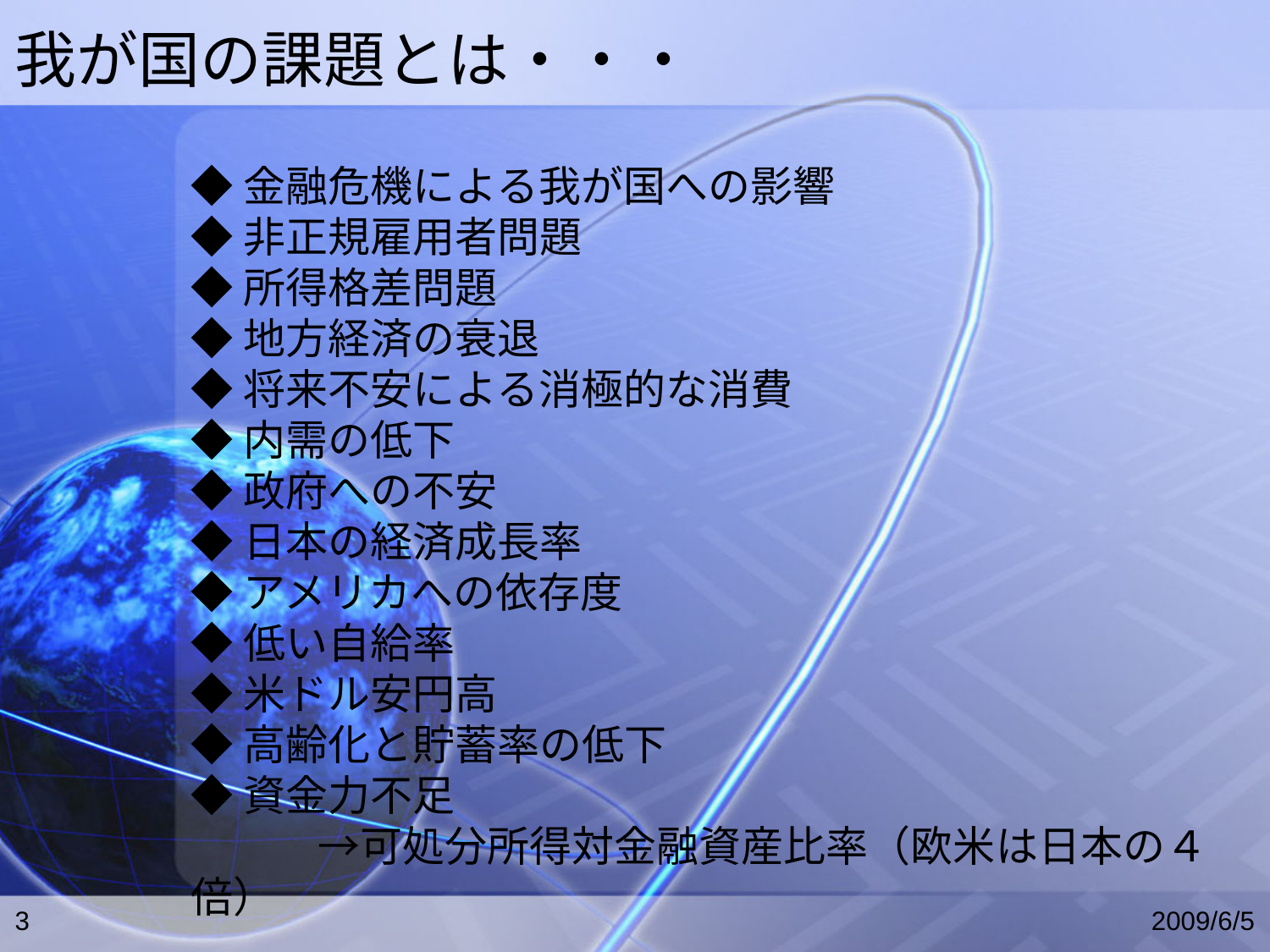

# 我が国の課題とは・・・

◆金融危機による我が国への影響
◆非正規雇用者問題
◆所得格差問題
◆地方経済の衰退
◆将来不安による消極的な消費
◆内需の低下
◆政府への不安
◆日本の経済成長率
◆アメリカへの依存度
◆低い自給率
◆米ドル安円高
◆高齢化と貯蓄率の低下
◆資金力不足
　　　→可処分所得対金融資産比率（欧米は日本の４倍）
3
2009/6/5